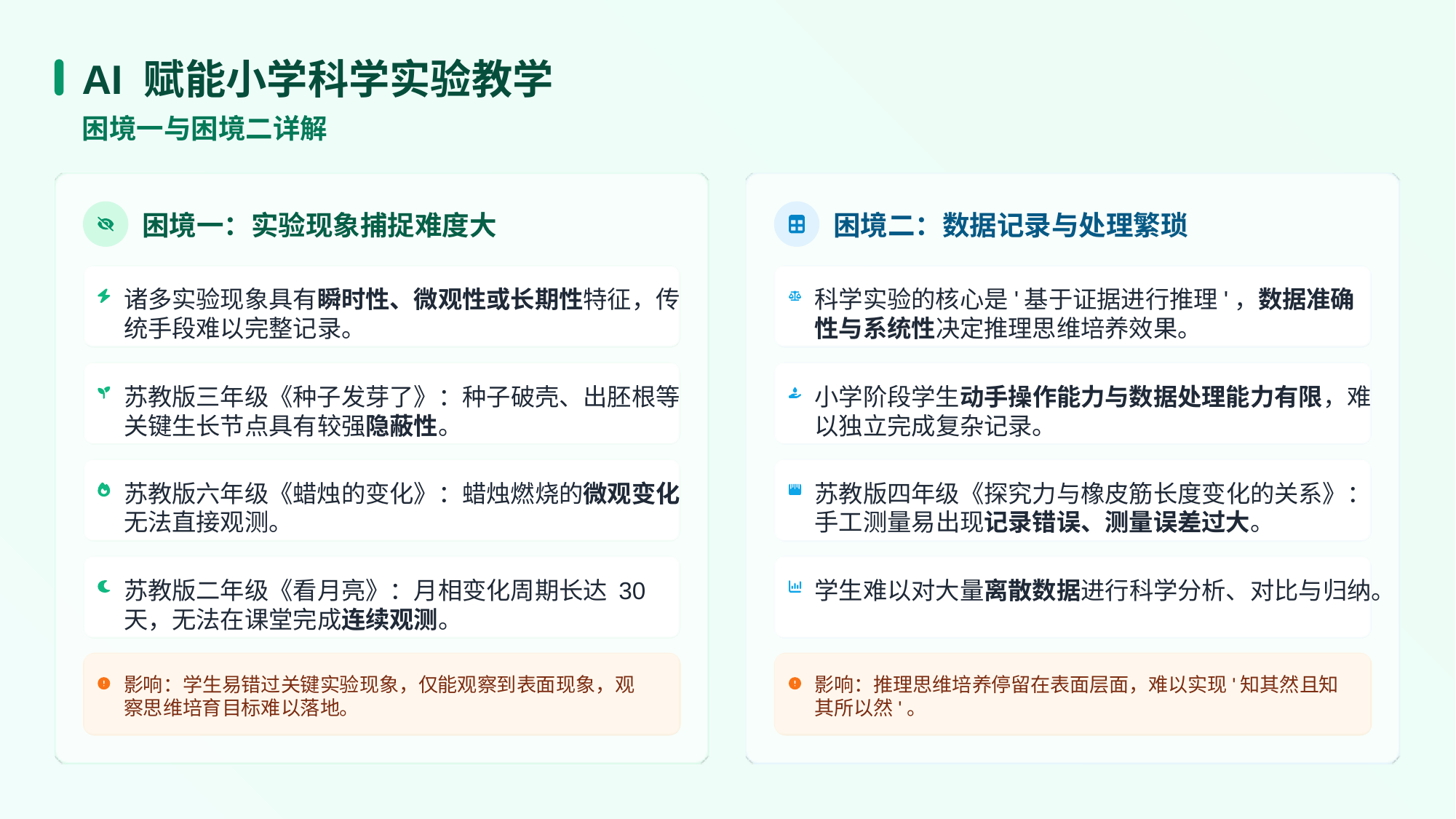

AI 赋能小学科学实验教学

困境一与困境二详解

困境一：实验现象捕捉难度大
困境二：数据记录与处理繁琐

诸多实验现象具有瞬时性、微观性或长期性特征，传统手段难以完整记录。
科学实验的核心是'基于证据进行推理'，数据准确性与系统性决定推理思维培养效果。

苏教版三年级《种子发芽了》：种子破壳、出胚根等关键生长节点具有较强隐蔽性。
小学阶段学生动手操作能力与数据处理能力有限，难以独立完成复杂记录。

苏教版六年级《蜡烛的变化》：蜡烛燃烧的微观变化无法直接观测。
苏教版四年级《探究力与橡皮筋长度变化的关系》：手工测量易出现记录错误、测量误差过大。

苏教版二年级《看月亮》：月相变化周期长达 30 天，无法在课堂完成连续观测。
学生难以对大量离散数据进行科学分析、对比与归纳。

影响：学生易错过关键实验现象，仅能观察到表面现象，观
察思维培育目标难以落地。
影响：推理思维培养停留在表面层面，难以实现'知其然且知
其所以然'。